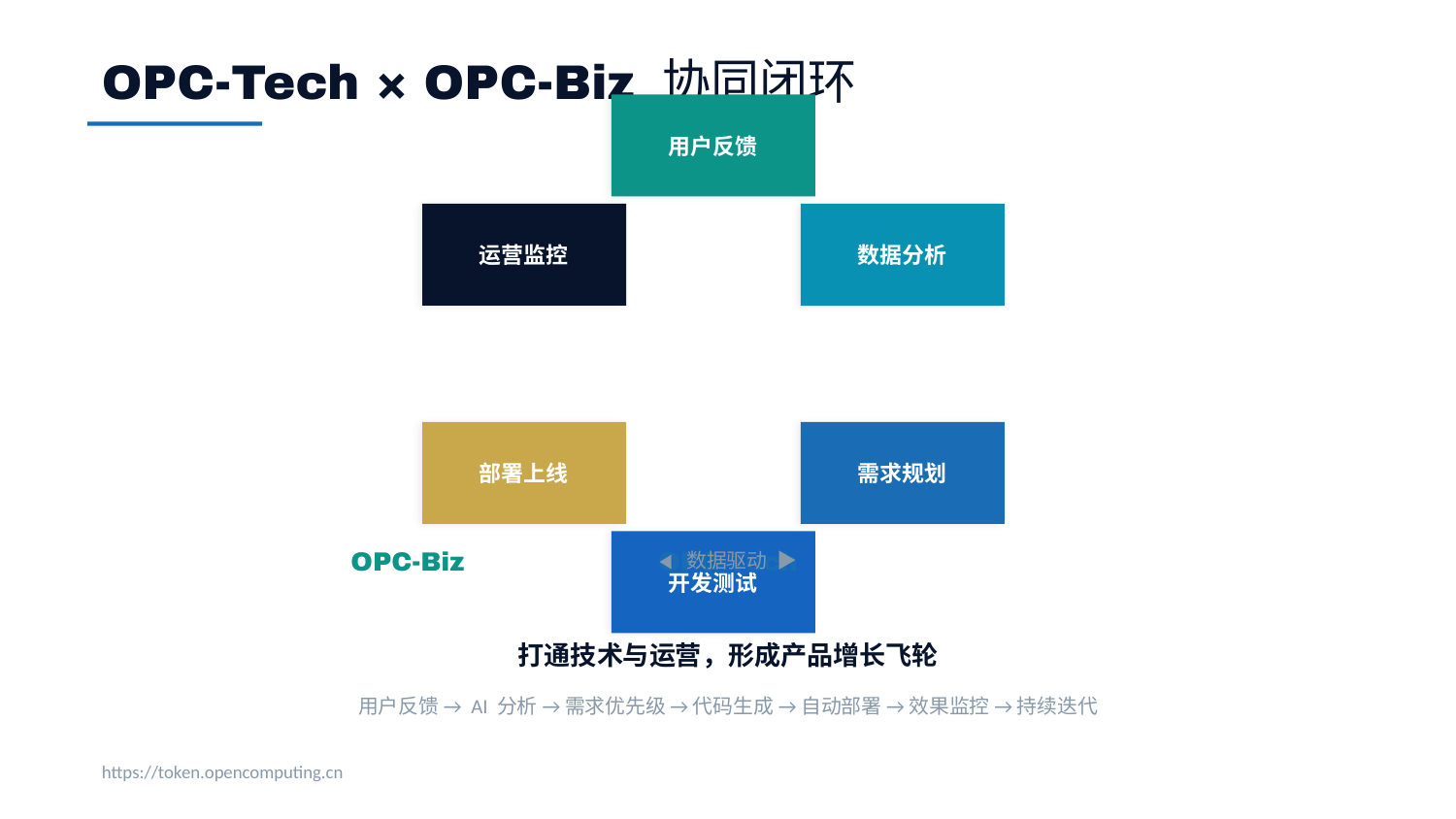

OPC-Tech × OPC-Biz 协同闭环

用户反馈

运营监控
数据分析

部署上线
需求规划
OPC-Biz
◀  数据驱动  ▶
OPC-Tech

开发测试
打通技术与运营，形成产品增长飞轮
用户反馈 → AI 分析 → 需求优先级 → 代码生成 → 自动部署 → 效果监控 → 持续迭代
https://token.opencomputing.cn